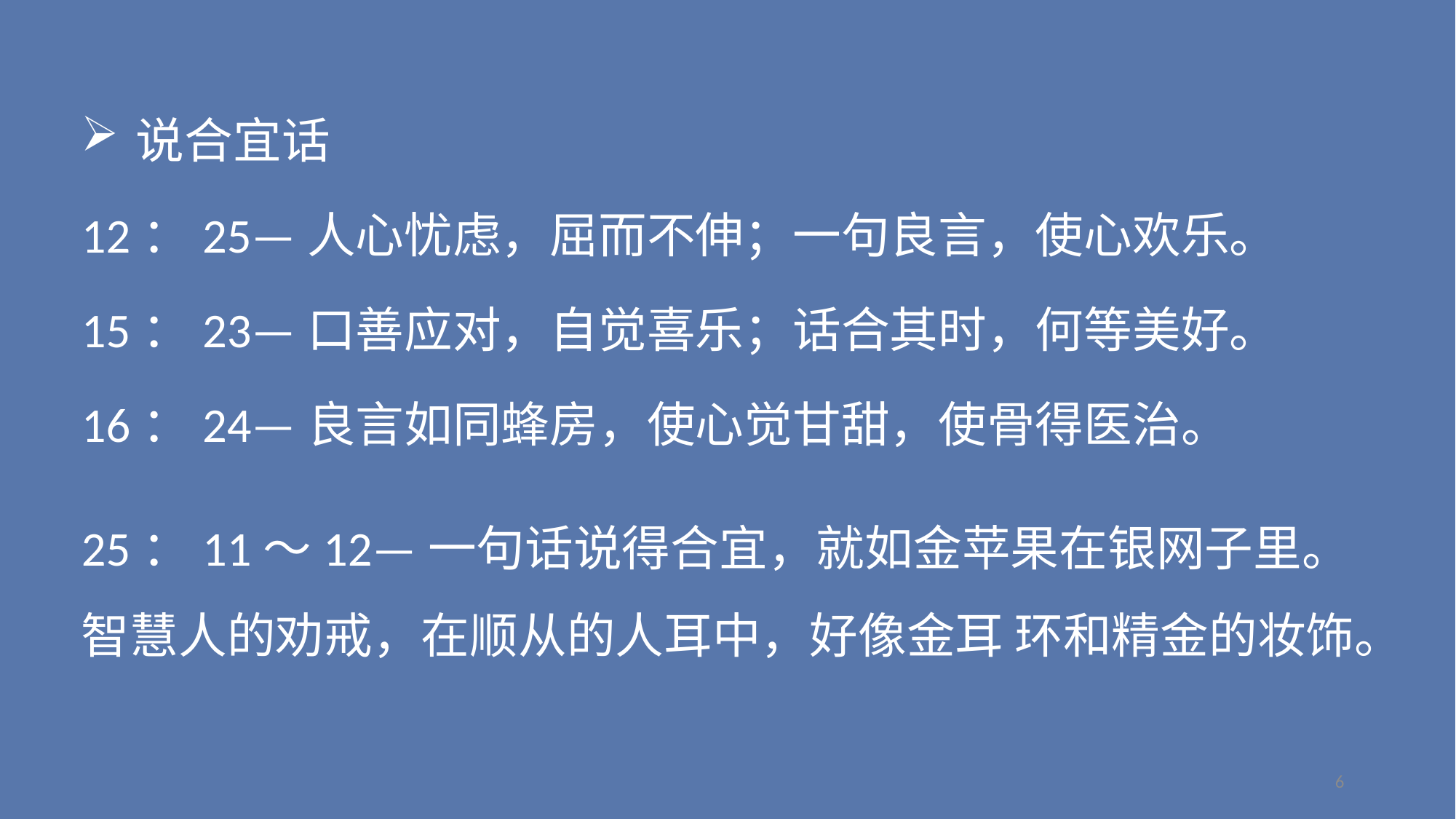

说合宜话
12：25—人心忧虑，屈而不伸；一句良言，使心欢乐。
15：23—口善应对，自觉喜乐；话合其时，何等美好。
16：24—良言如同蜂房，使心觉甘甜，使骨得医治。
25：11～12—一句话说得合宜，就如金苹果在银网子里。 智慧人的劝戒，在顺从的人耳中，好像金耳 环和精金的妆饰。
6